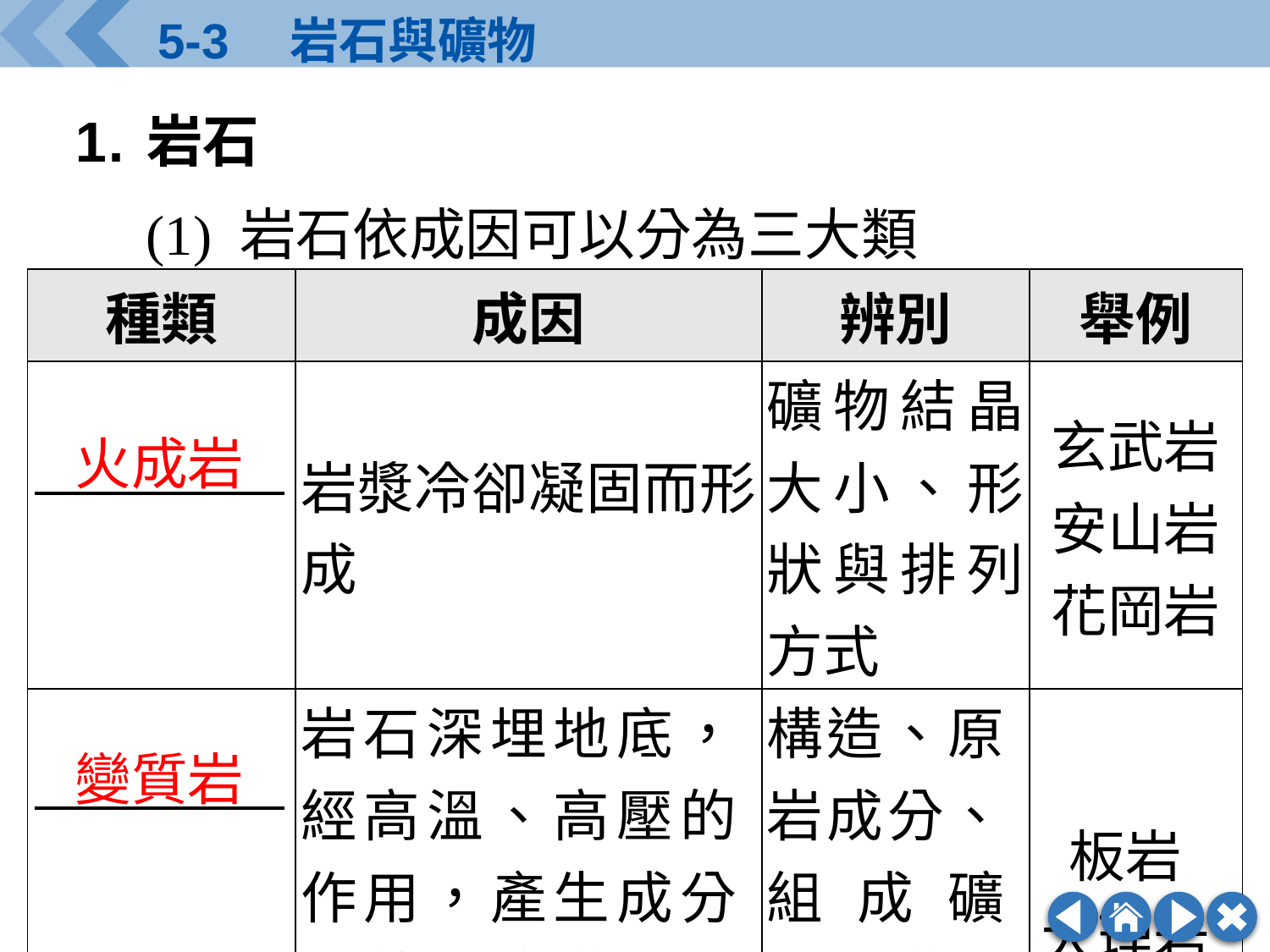

岩石
(1) 岩石依成因可以分為三大類
| 種類 | 成因 | 辨別 | 舉例 |
| --- | --- | --- | --- |
|  | 岩漿冷卻凝固而形成 | 礦物結晶大小、形狀與排列方式 | 玄武岩 安山岩 花岡岩 |
|  | 岩石深埋地底，經高溫、高壓的作用，產生成分與結構的變化而形成 | 構造、原岩成分、組成礦物、變質度 | 板岩 大理岩 |
火成岩
變質岩